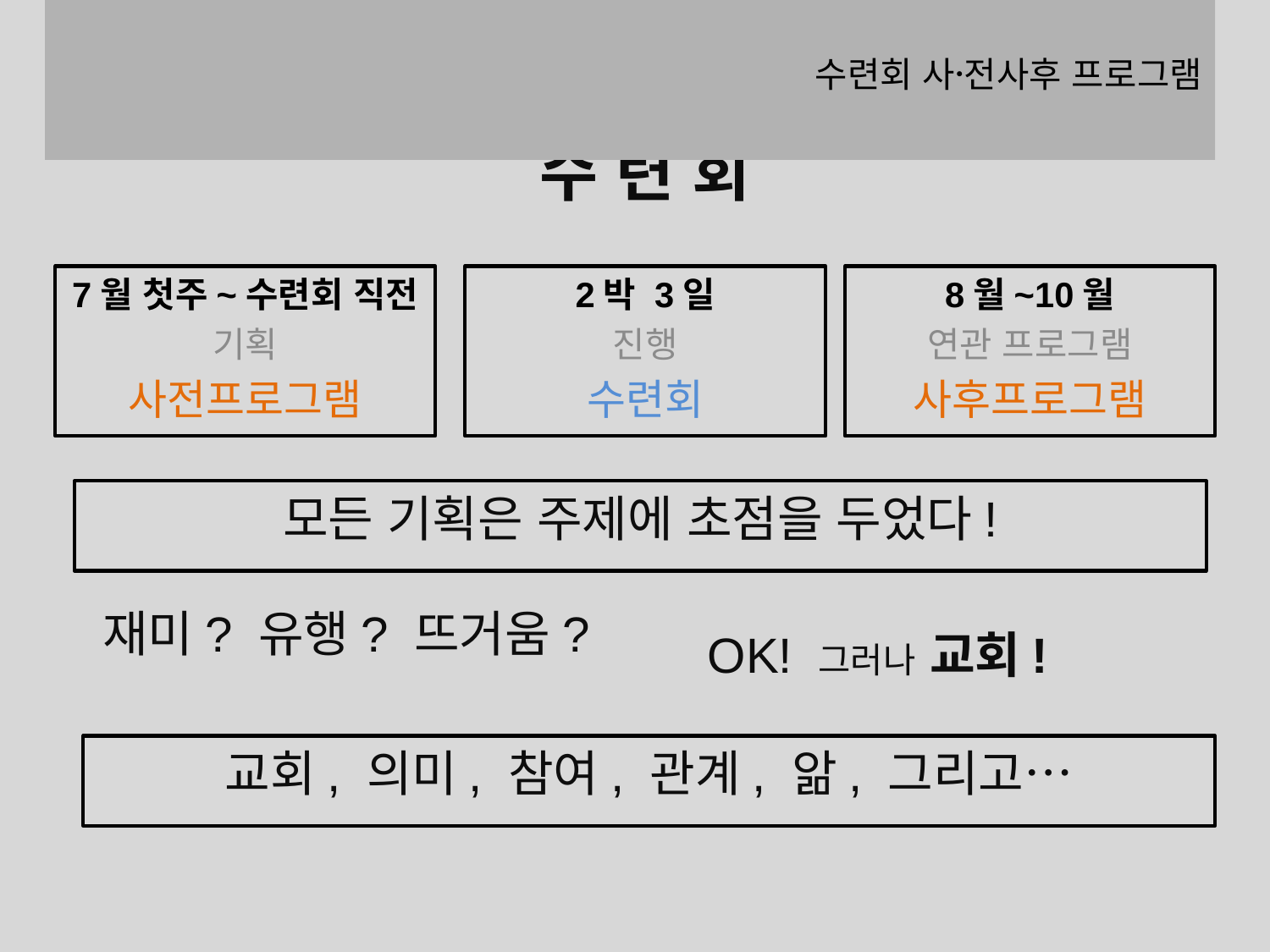

# 수련회 사전〮사후 프로그램
수 련 회
7월 첫주~수련회 직전
기획
사전프로그램
2박 3일
진행
수련회
8월~10월
연관 프로그램
사후프로그램
모든 기획은 주제에 초점을 두었다!
재미? 유행? 뜨거움?
OK! 그러나 교회!
교회, 의미, 참여, 관계, 앎, 그리고…